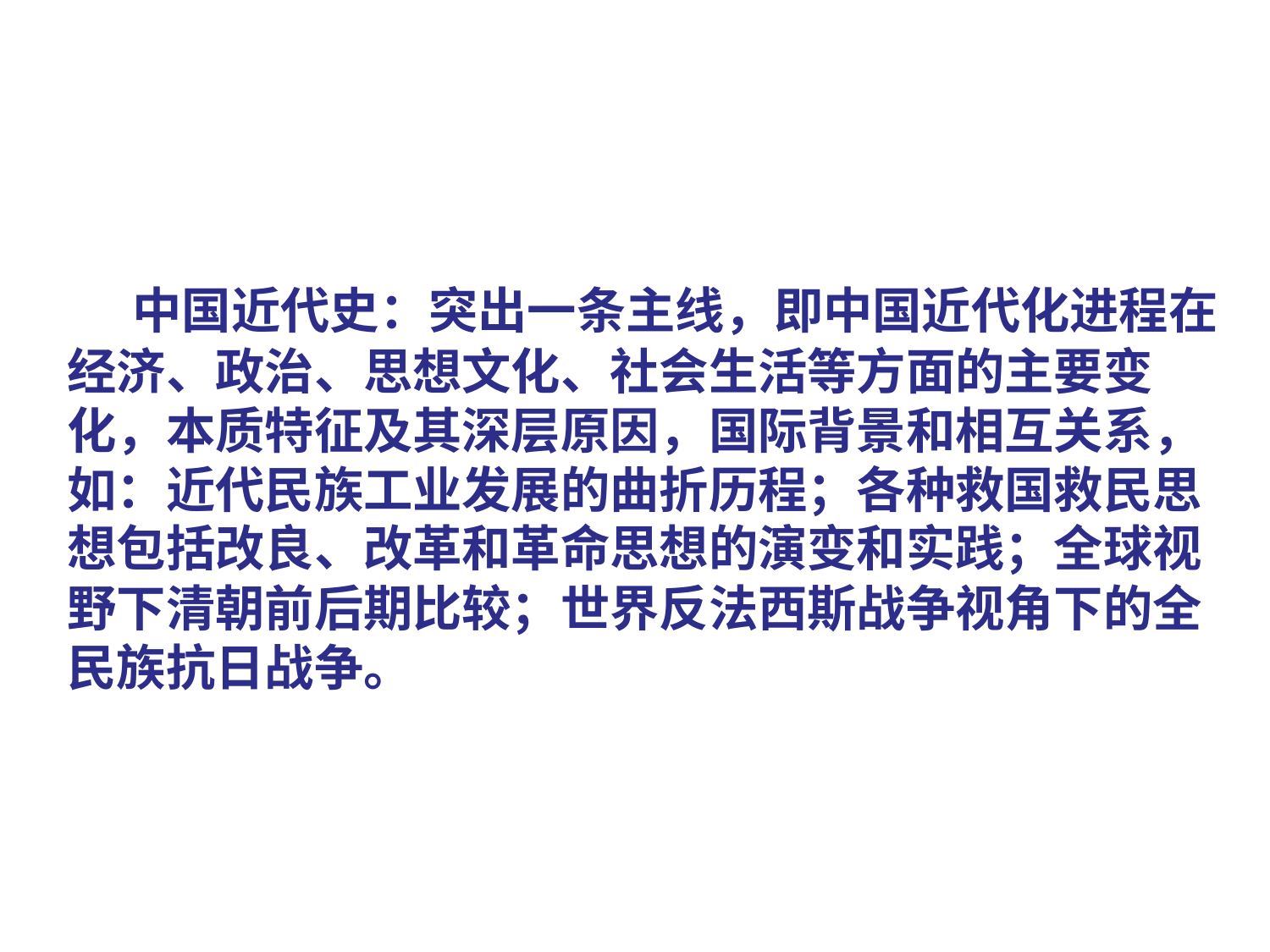

中国近代史：突出一条主线，即中国近代化进程在经济、政治、思想文化、社会生活等方面的主要变化，本质特征及其深层原因，国际背景和相互关系，如：近代民族工业发展的曲折历程；各种救国救民思想包括改良、改革和革命思想的演变和实践；全球视野下清朝前后期比较；世界反法西斯战争视角下的全民族抗日战争。